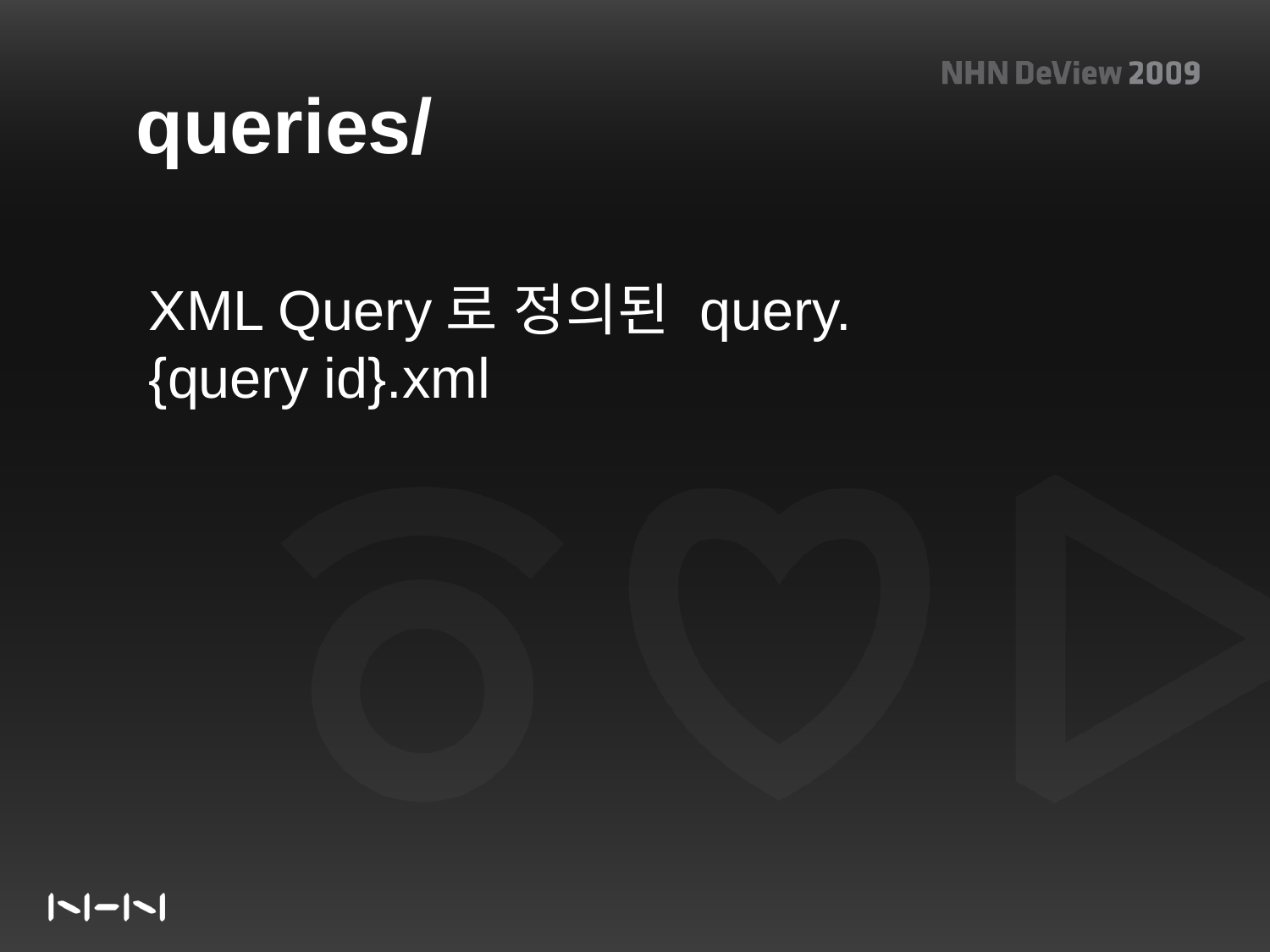

queries/
XML Query로 정의된 query.
{query id}.xml